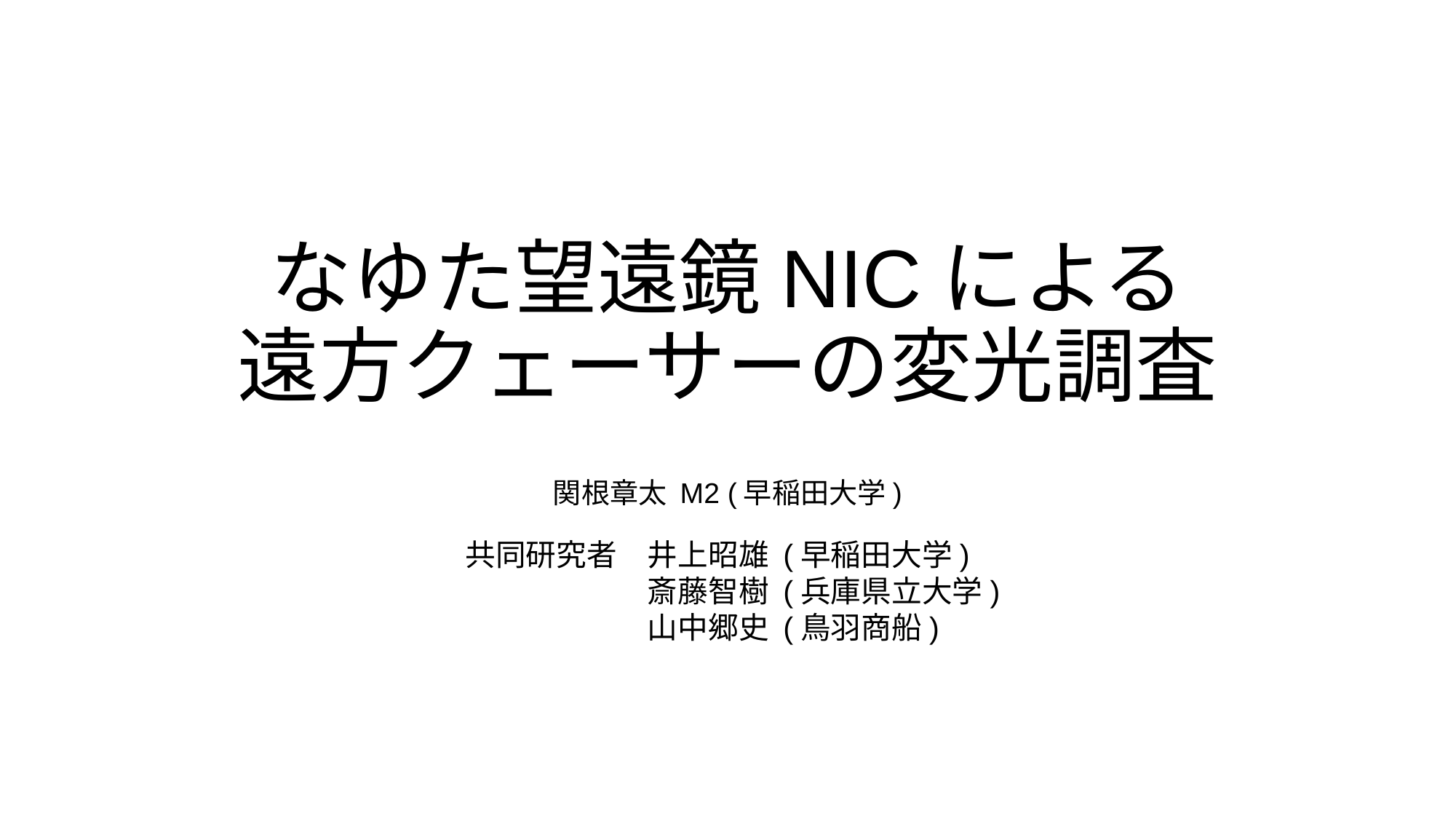

# なゆた望遠鏡NICによる 遠方クェーサーの変光調査
関根章太 M2 (早稲田大学)
共同研究者　井上昭雄 (早稲田大学)
　　　　　　斎藤智樹 (兵庫県立大学)
　　　　　　山中郷史 (鳥羽商船)